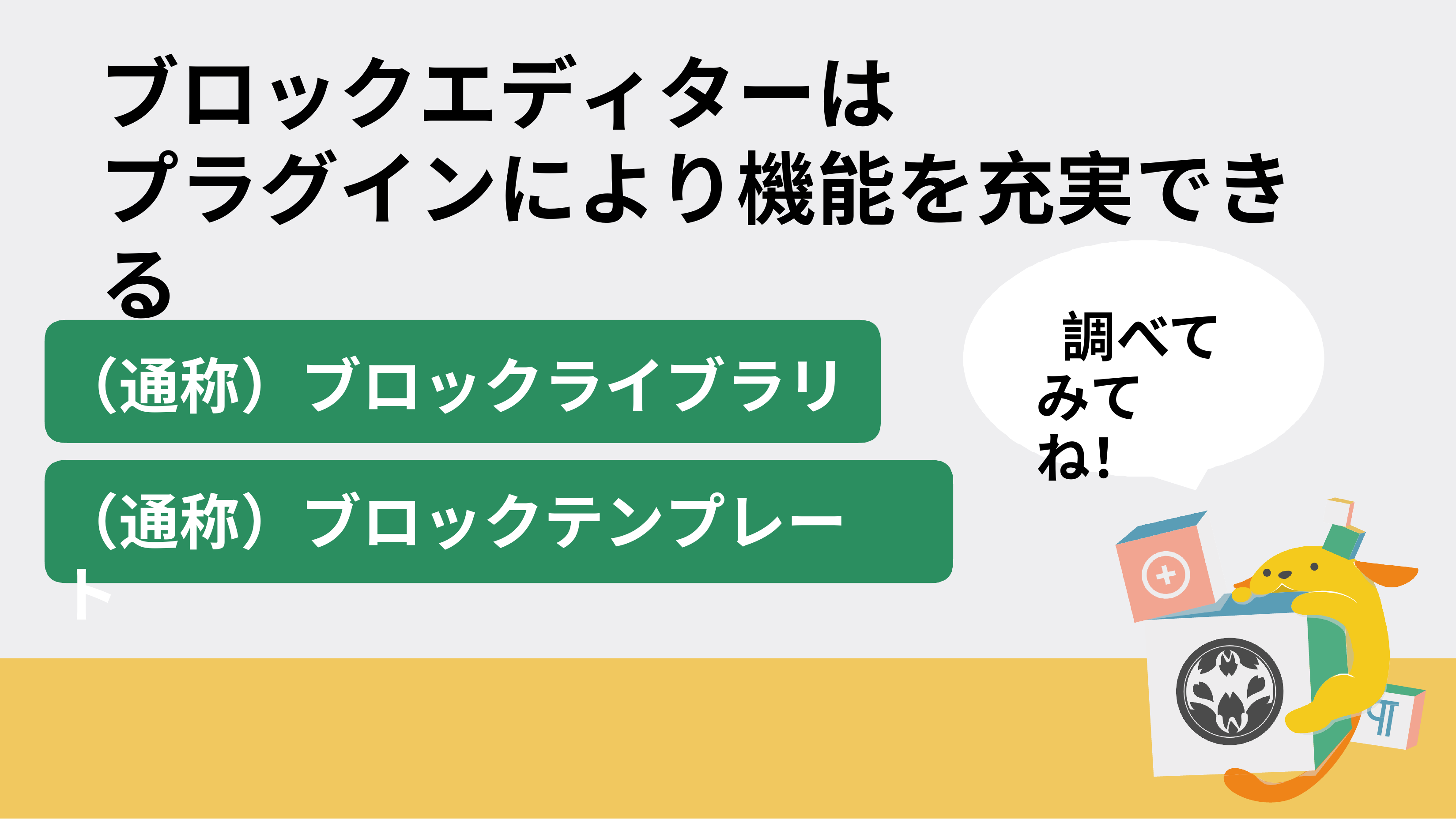

# ブロックエディターは
プラグインにより機能を充実できる

調べて みてね！

（通称）ブロックライブラリ
（通称）ブロックテンプレート